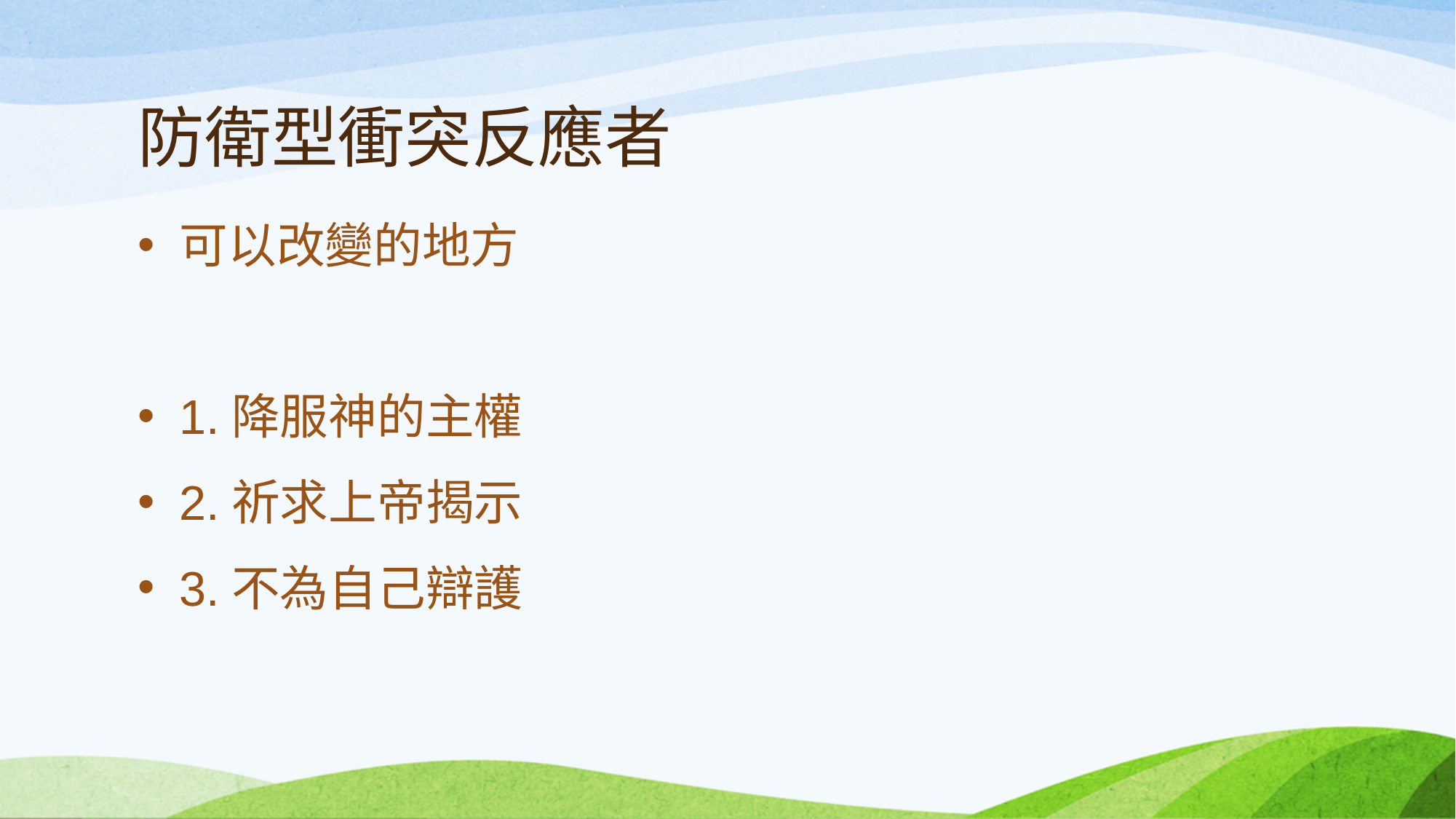

# 防衛型衝突反應者
可以改變的地方

1.降服神的主權
2.祈求上帝揭示
3.不為自己辯護